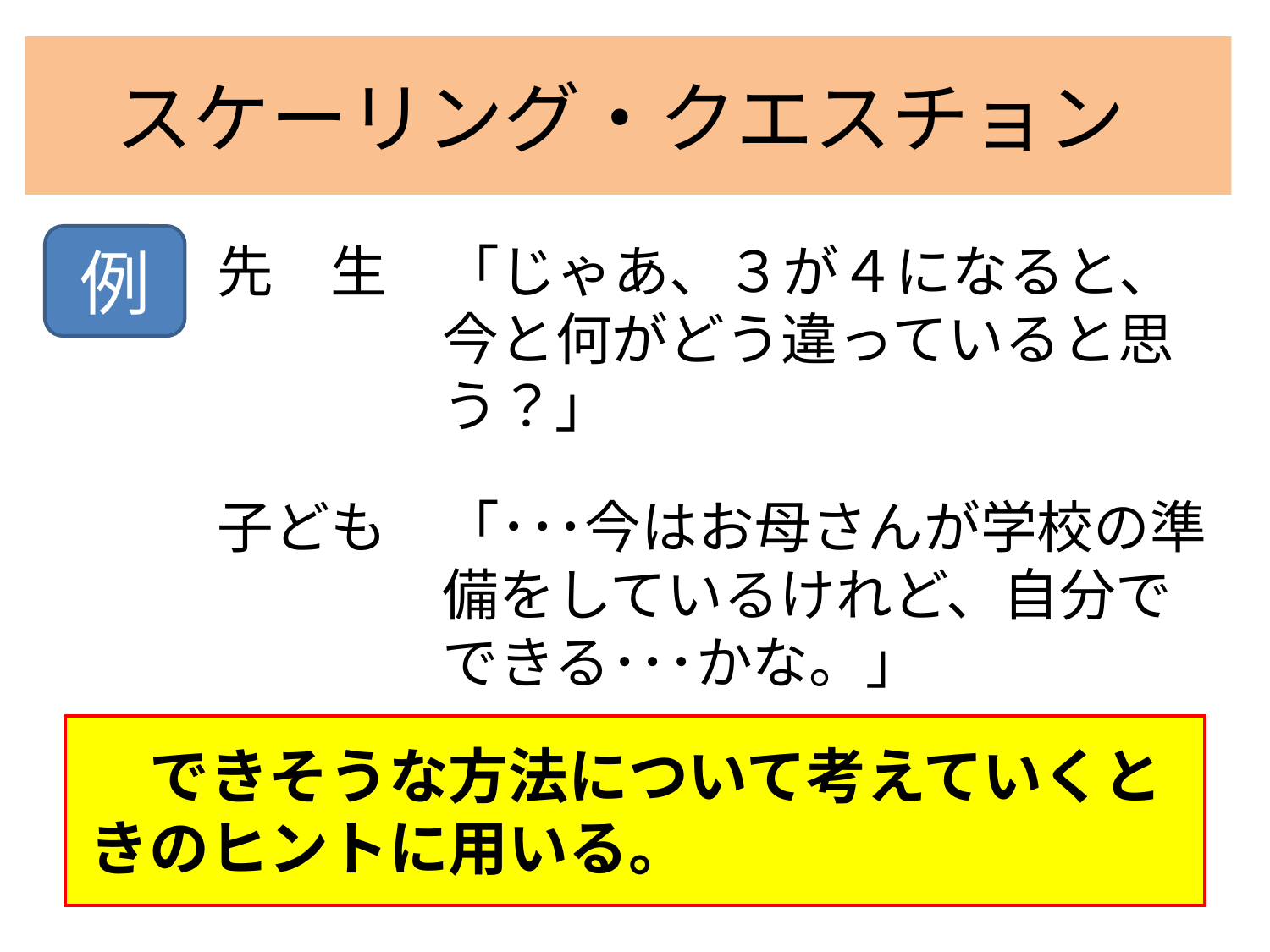

# スケーリング・クエスチョン
例
先　生　「じゃあ、３が４になると、今と何がどう違っていると思う？」
子ども　「･･･今はお母さんが学校の準備をしているけれど、自分でできる･･･かな。」
　できそうな方法について考えていくときのヒントに用いる。